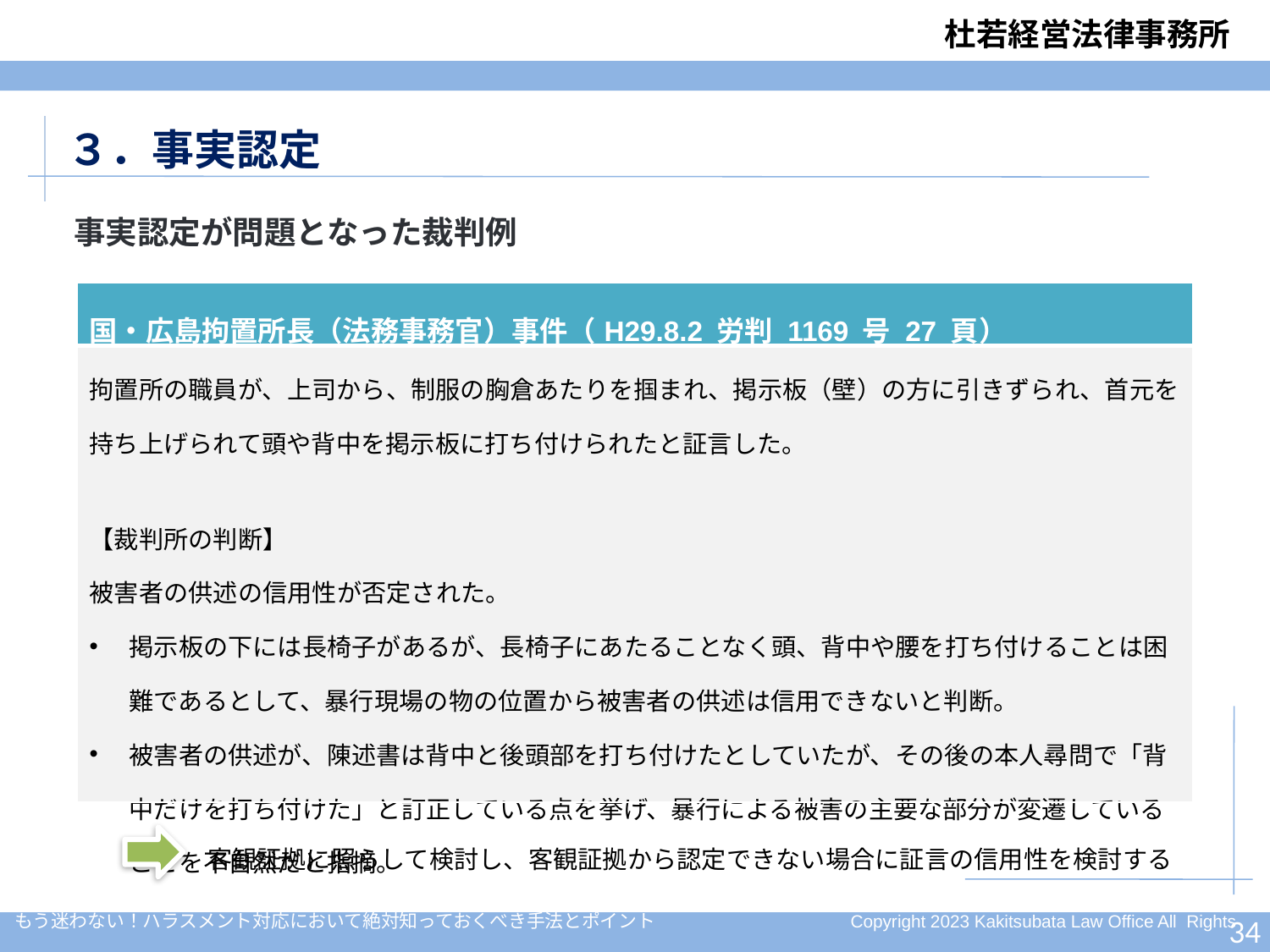

３．事実認定
事実認定が問題となった裁判例
| 国・広島拘置所長（法務事務官）事件（H29.8.2 労判 1169 号 27 頁） |
| --- |
| 拘置所の職員が、上司から、制服の胸倉あたりを掴まれ、掲示板（壁）の方に引きずられ、首元を持ち上げられて頭や背中を掲示板に打ち付けられたと証言した。 【裁判所の判断】 被害者の供述の信用性が否定された。 掲示板の下には長椅子があるが、長椅子にあたることなく頭、背中や腰を打ち付けることは困難であるとして、暴行現場の物の位置から被害者の供述は信用できないと判断。 被害者の供述が、陳述書は背中と後頭部を打ち付けたとしていたが、その後の本人尋問で「背中だけを打ち付けた」と訂正している点を挙げ、暴行による被害の主要な部分が変遷していることを不自然だと指摘。 |
客観証拠に照らして検討し、客観証拠から認定できない場合に証言の信用性を検討する

34